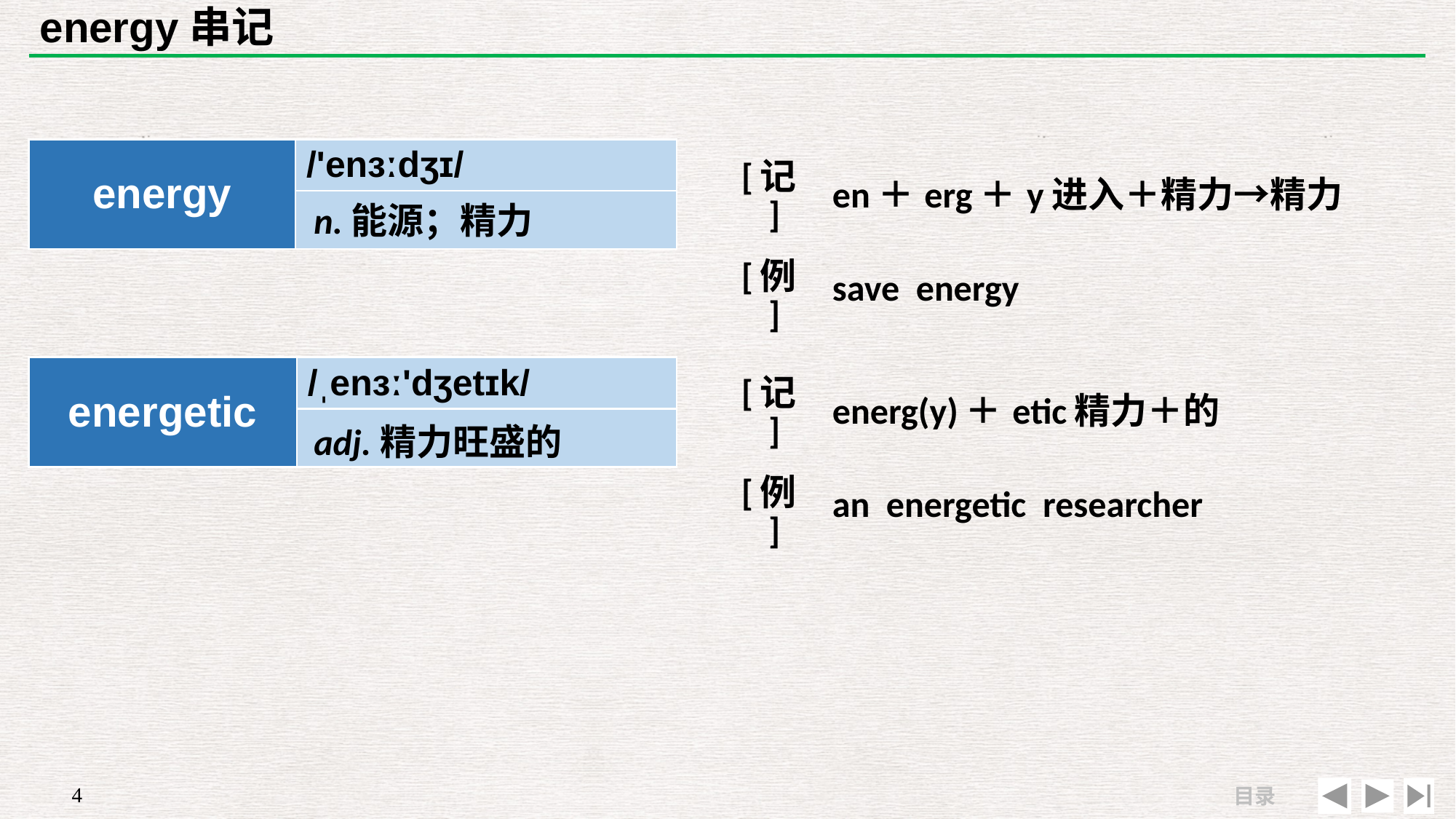

# energy串记

| energy | /'enɜːdʒɪ/ |
| --- | --- |
|  |  |
| [记] | en＋erg＋y进入＋精力→精力 |
| --- | --- |
| [例] | save energy |
n.能源；精力
| energetic | /ˌenɜː'dʒetɪk/ |
| --- | --- |
|  |  |
| [记] | energ(y)＋etic精力＋的 |
| --- | --- |
| [例] | an energetic researcher |
adj.精力旺盛的